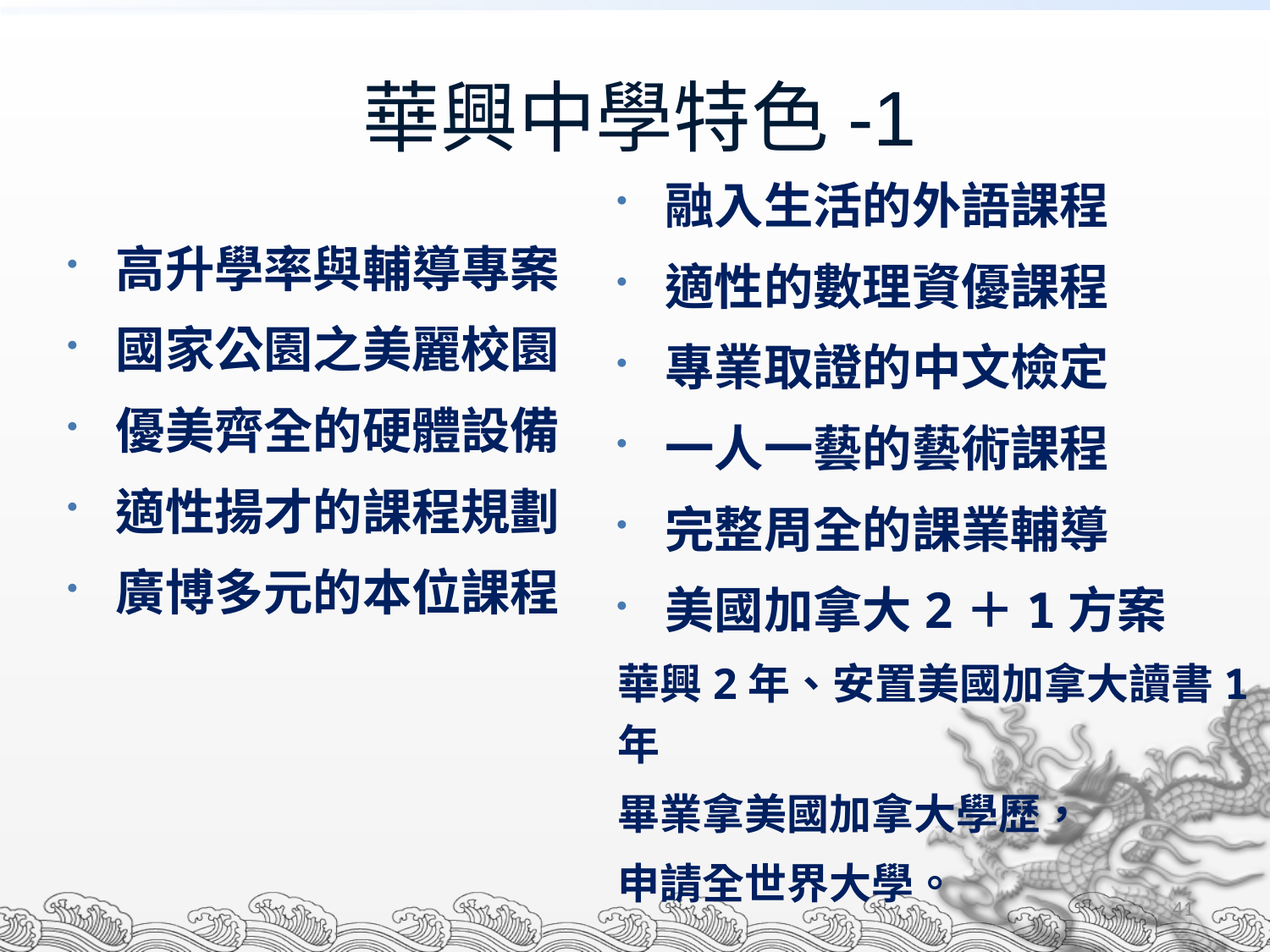

# 華興中學特色-1
融入生活的外語課程
適性的數理資優課程
專業取證的中文檢定
一人一藝的藝術課程
完整周全的課業輔導
美國加拿大2＋1方案
華興2年、安置美國加拿大讀書1年
畢業拿美國加拿大學歷，
申請全世界大學。

高升學率與輔導專案
國家公園之美麗校園
優美齊全的硬體設備
適性揚才的課程規劃
廣博多元的本位課程
41